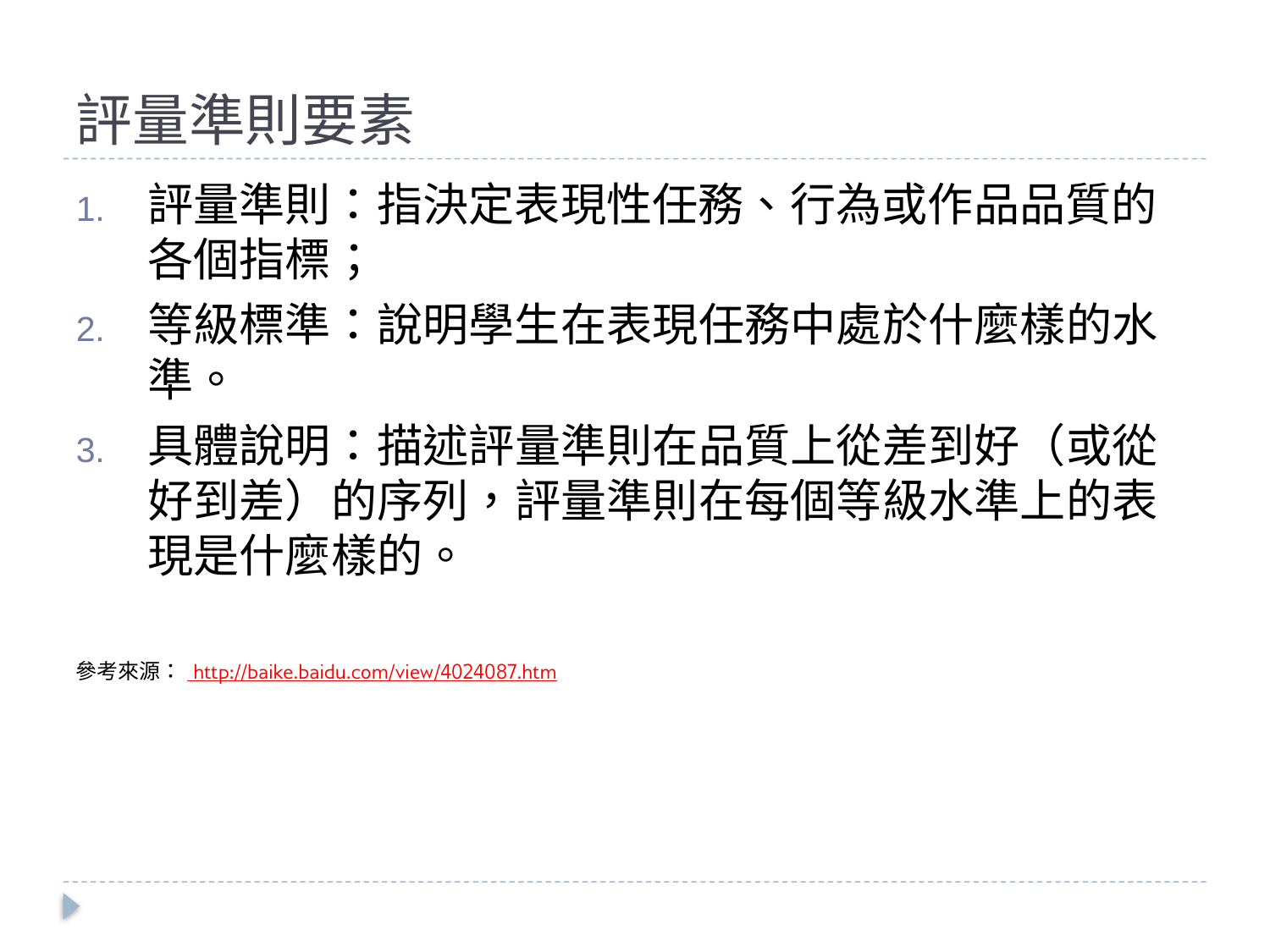

# 評量準則要素
評量準則：指決定表現性任務、行為或作品品質的各個指標；
等級標準：說明學生在表現任務中處於什麼樣的水準。
具體說明：描述評量準則在品質上從差到好（或從好到差）的序列，評量準則在每個等級水準上的表現是什麼樣的。

參考來源： http://baike.baidu.com/view/4024087.htm